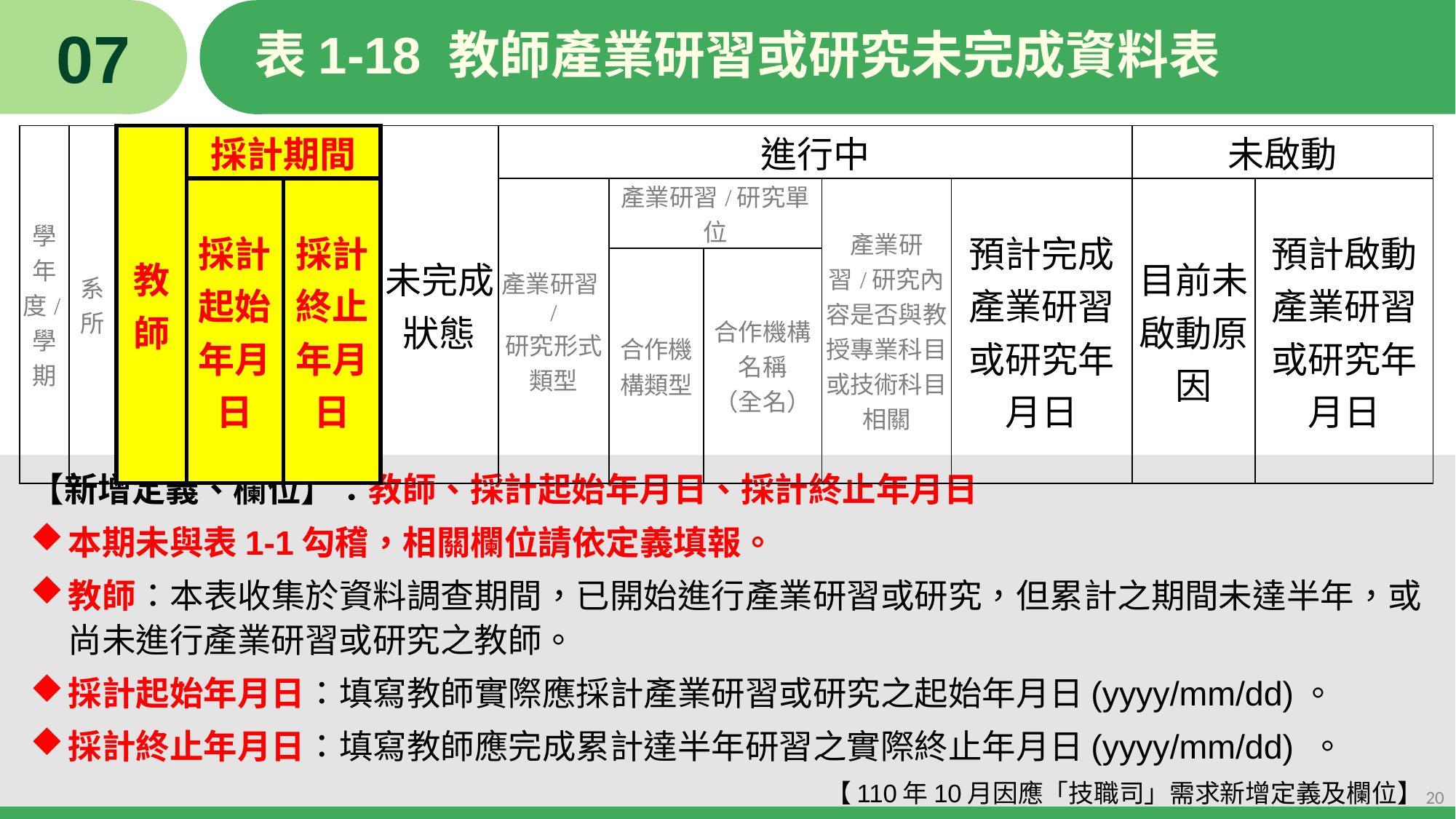

07
# 表1-18 教師產業研習或研究未完成資料表
| 學年度/學期 | 系所 | 教師 | 採計期間 |  | 未完成狀態 | 進行中 |  |  |  |  | 未啟動 |  |
| --- | --- | --- | --- | --- | --- | --- | --- | --- | --- | --- | --- | --- |
|  |  |  | 採計起始年月日 | 採計終止年月日 |  | 產業研習/ 研究形式類型 | 產業研習/研究單位 |  | 產業研習/研究內容是否與教授專業科目或技術科目相關 | 預計完成產業研習或研究年月日 | 目前未啟動原因 | 預計啟動產業研習或研究年月日 |
|  |  |  |  |  |  |  | 合作機構類型 | 合作機構名稱 （全名） |  |  |  |  |
【新增定義、欄位】：教師、採計起始年月日、採計終止年月日
本期未與表1-1勾稽，相關欄位請依定義填報。
教師：本表收集於資料調查期間，已開始進行產業研習或研究，但累計之期間未達半年，或尚未進行產業研習或研究之教師。
採計起始年月日：填寫教師實際應採計產業研習或研究之起始年月日(yyyy/mm/dd)。
採計終止年月日：填寫教師應完成累計達半年研習之實際終止年月日(yyyy/mm/dd) 。
【110年10月因應「技職司」需求新增定義及欄位】
20